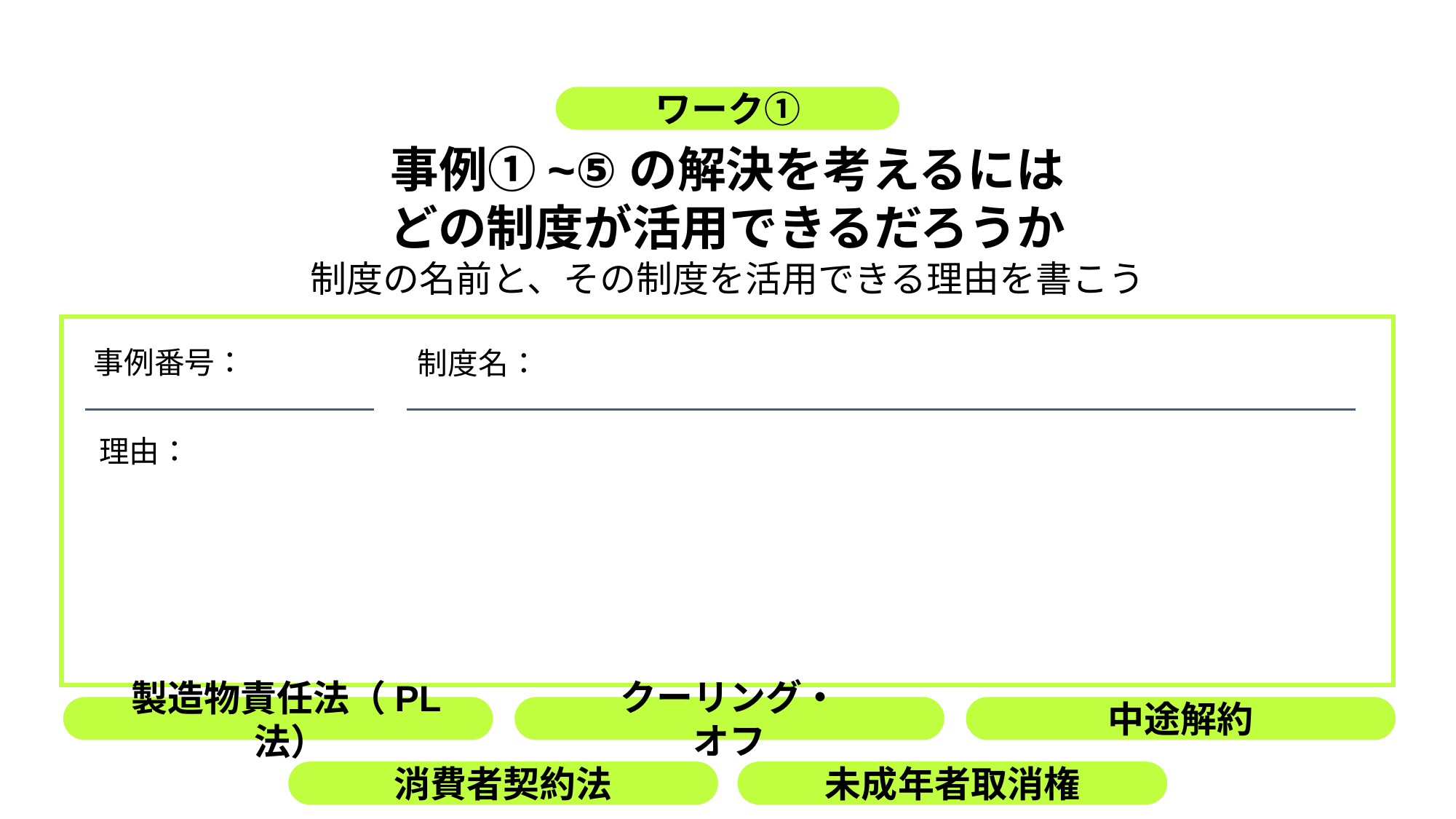

製造物責任法（PL法）

クーリング・オフ

中途解約

消費者契約法

未成年者取消権